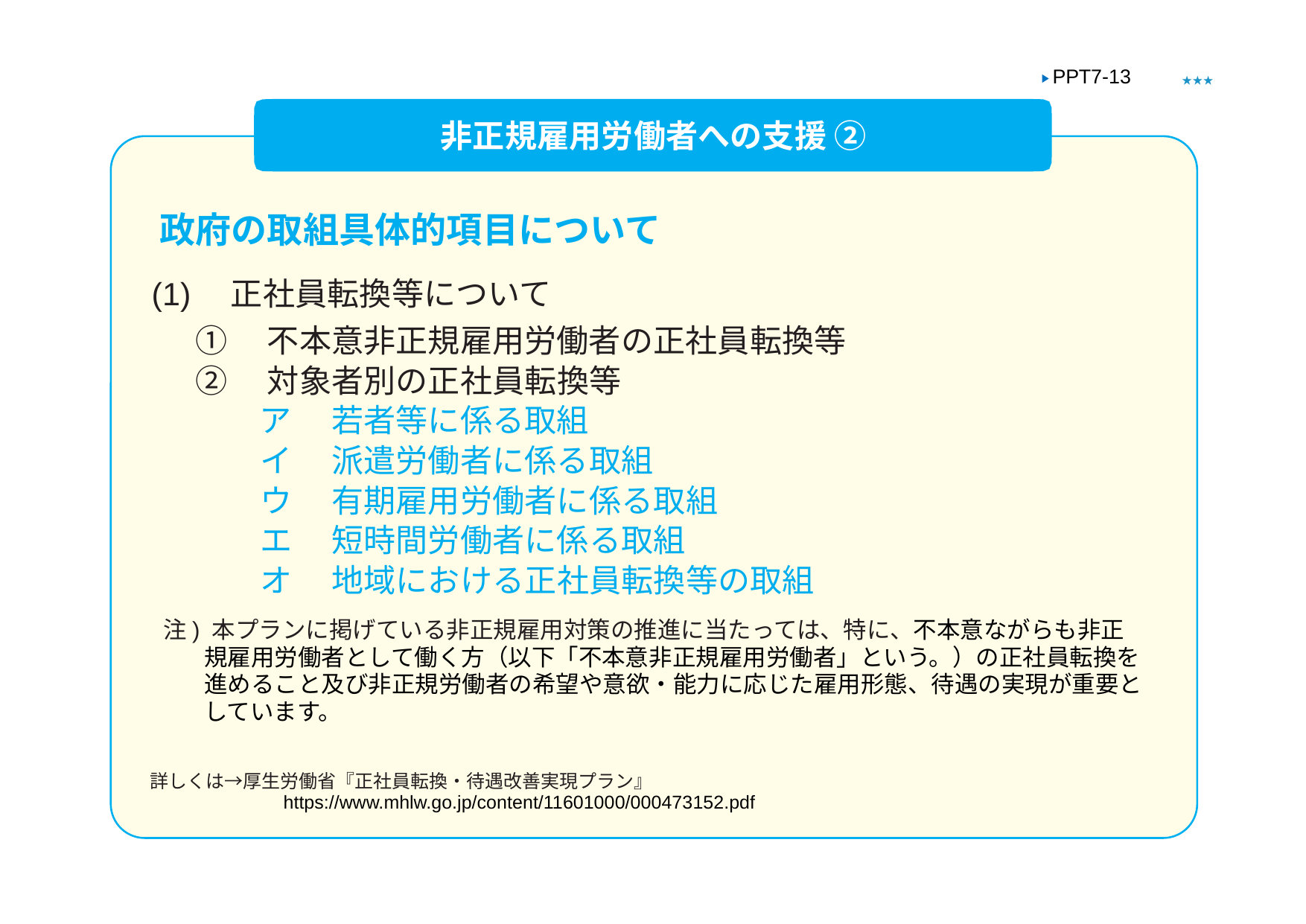

▶ PPT7-13
★★★

非正規雇用労働者への支援 ②

政府の取組具体的項目について
(1)　正社員転換等について
　①　 不本意非正規雇用労働者の正社員転換等
　② 　対象者別の正社員転換等
　　　ア　 若者等に係る取組
　　　イ 　派遣労働者に係る取組
　　　ウ　 有期雇用労働者に係る取組
　　　エ　 短時間労働者に係る取組
　　　オ 　地域における正社員転換等の取組
注) 本プランに掲げている非正規雇用対策の推進に当たっては、特に、不本意ながらも非正規雇用労働者として働く方（以下「不本意非正規雇用労働者」という。）の正社員転換を進めること及び非正規労働者の希望や意欲・能力に応じた雇用形態、待遇の実現が重要としています。

詳しくは→厚生労働省『正社員転換・待遇改善実現プラン』
　　　　　　 https://www.mhlw.go.jp/content/11601000/000473152.pdf